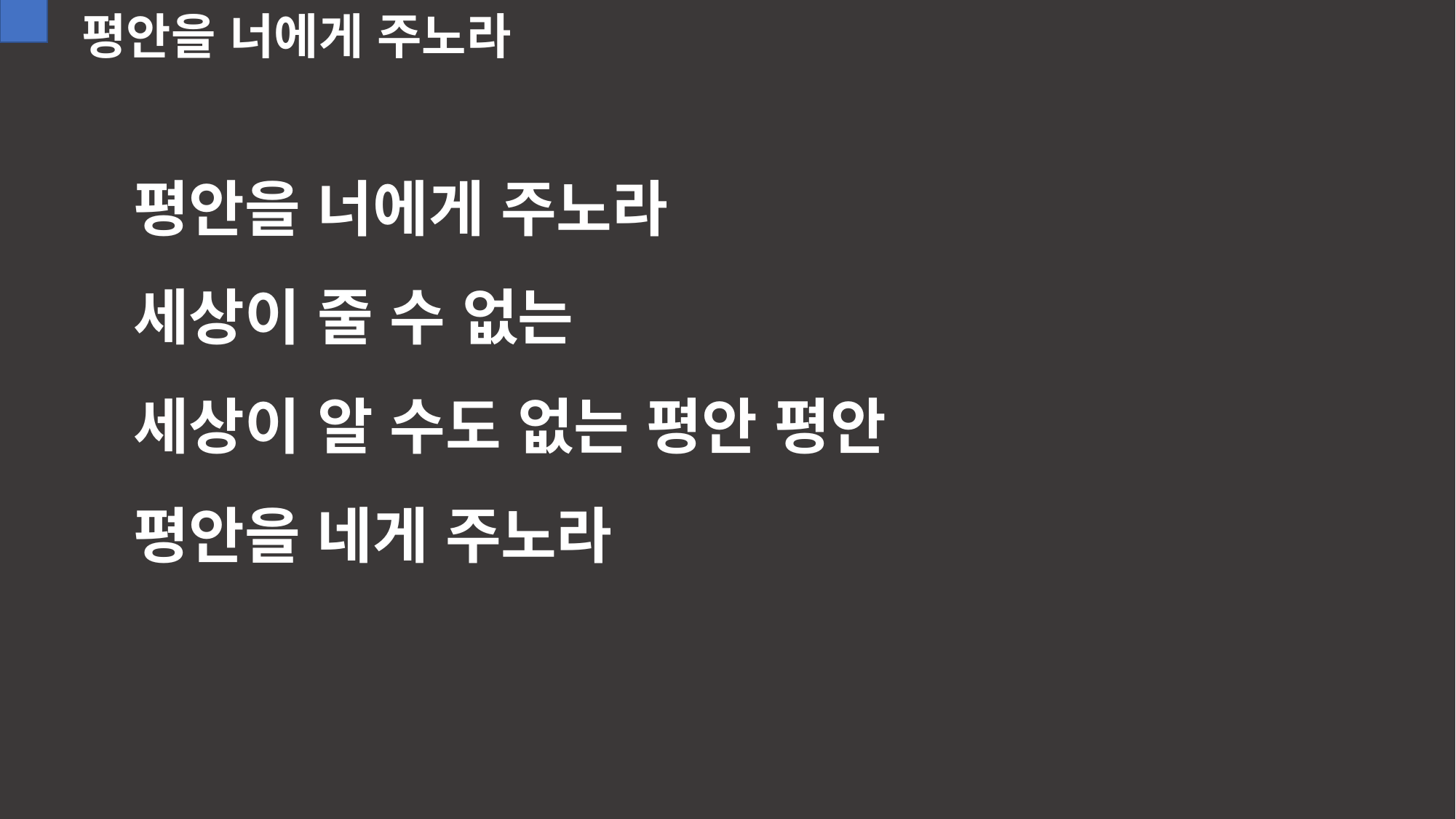

평안을 너에게 주노라

평안을 너에게 주노라
세상이 줄 수 없는
세상이 알 수도 없는 평안 평안
평안을 네게 주노라